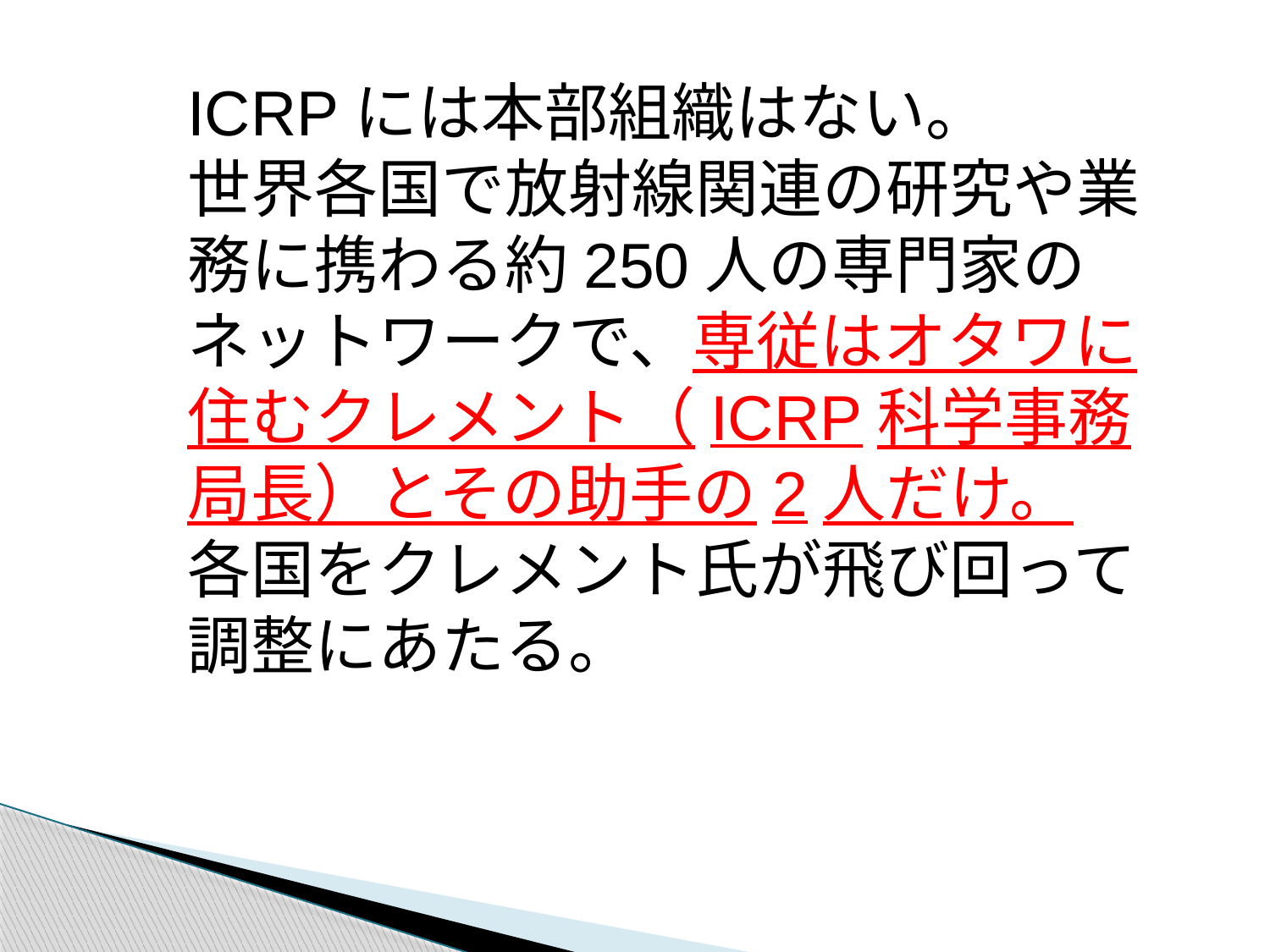

ICRPには本部組織はない。
世界各国で放射線関連の研究や業務に携わる約250人の専門家のネットワークで、専従はオタワに住むクレメント（ICRP科学事務局長）とその助手の2人だけ。
各国をクレメント氏が飛び回って調整にあたる。